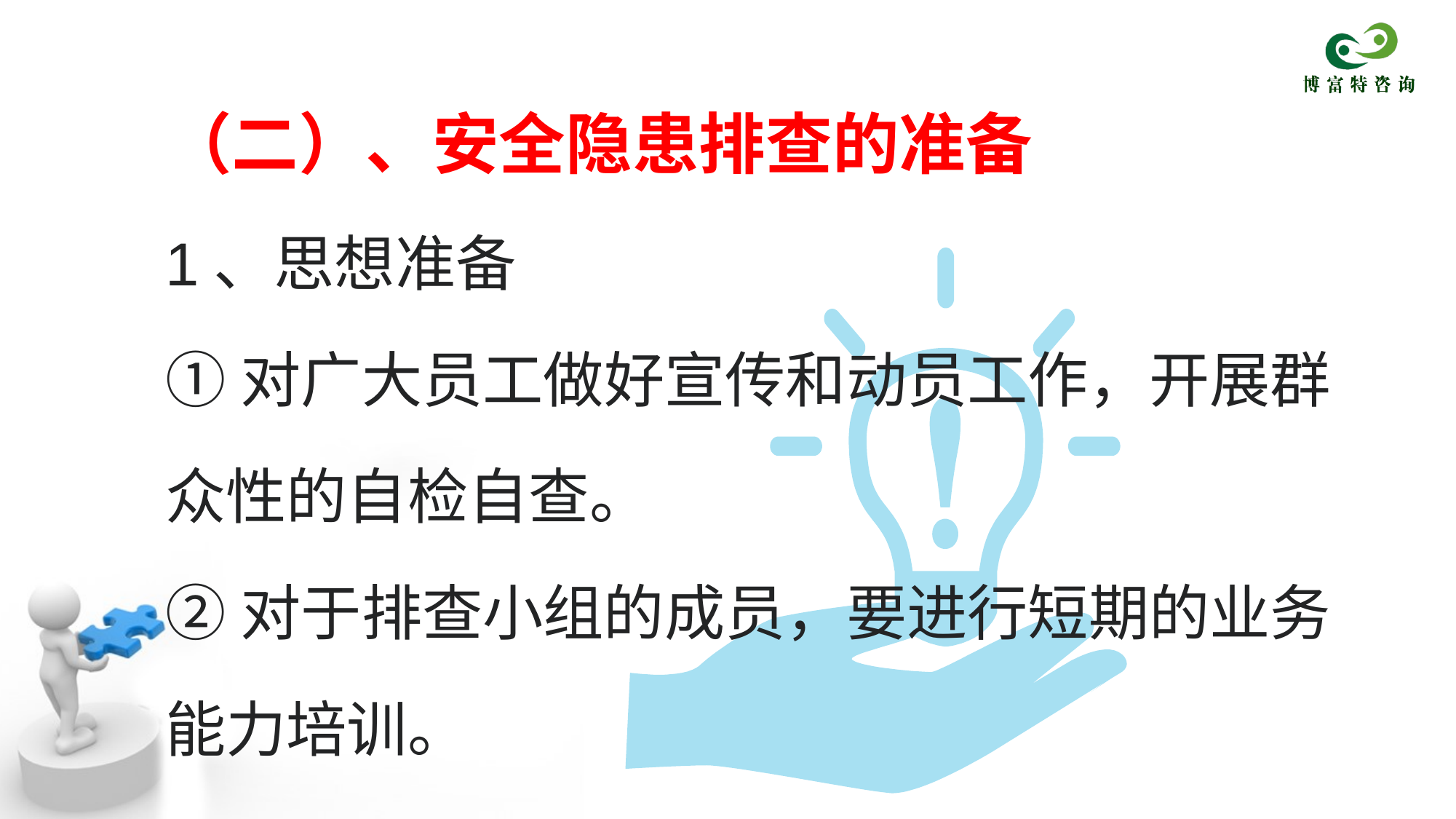

（二）、安全隐患排查的准备
1、思想准备
①对广大员工做好宣传和动员工作，开展群众性的自检自查。
②对于排查小组的成员，要进行短期的业务能力培训。